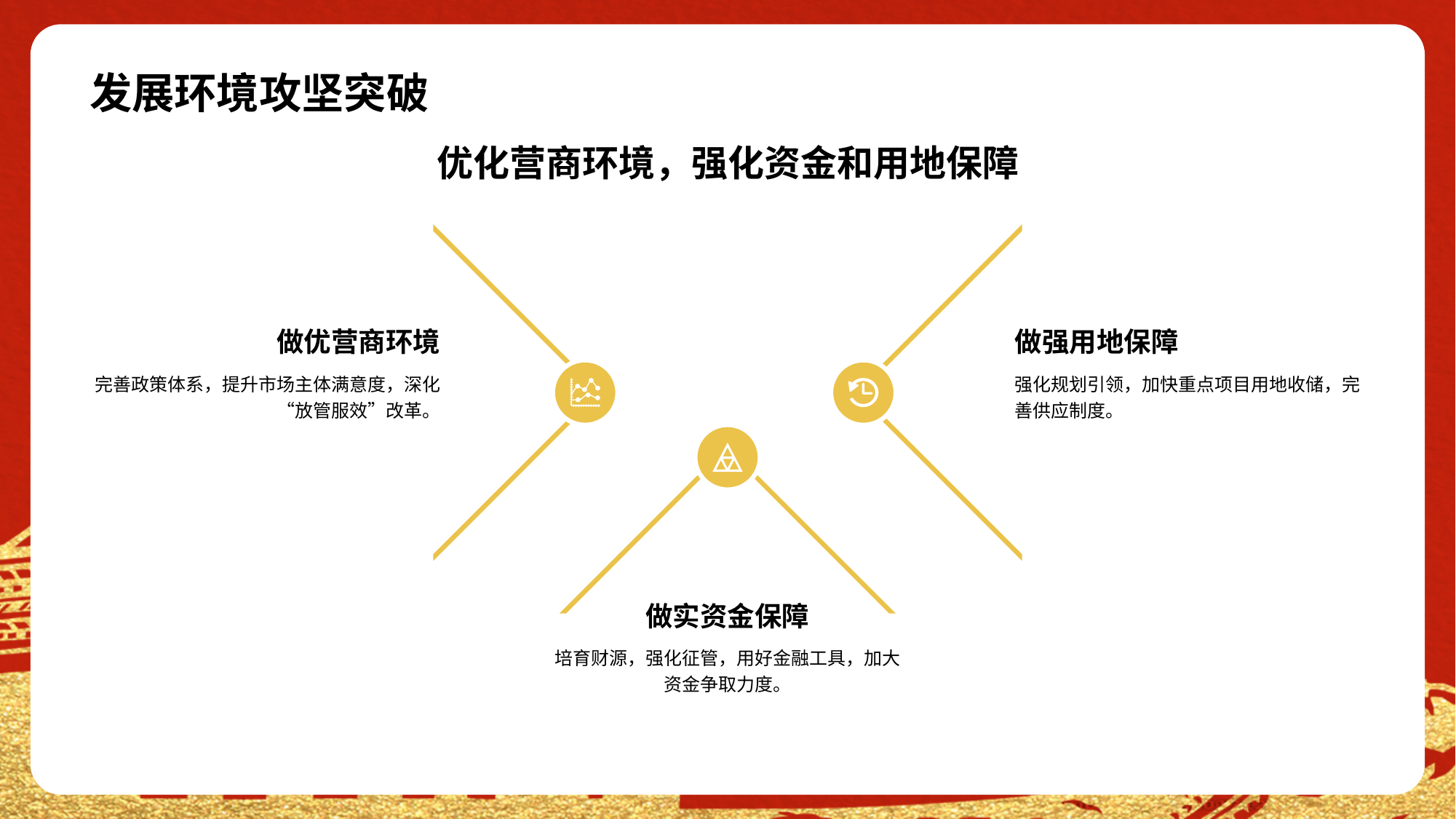

# 发展环境攻坚突破
优化营商环境，强化资金和用地保障

做优营商环境

完善政策体系，提升市场主体满意度，深化“放管服效”改革。

做强用地保障

强化规划引领，加快重点项目用地收储，完善供应制度。

做实资金保障
培育财源，强化征管，用好金融工具，加大资金争取力度。